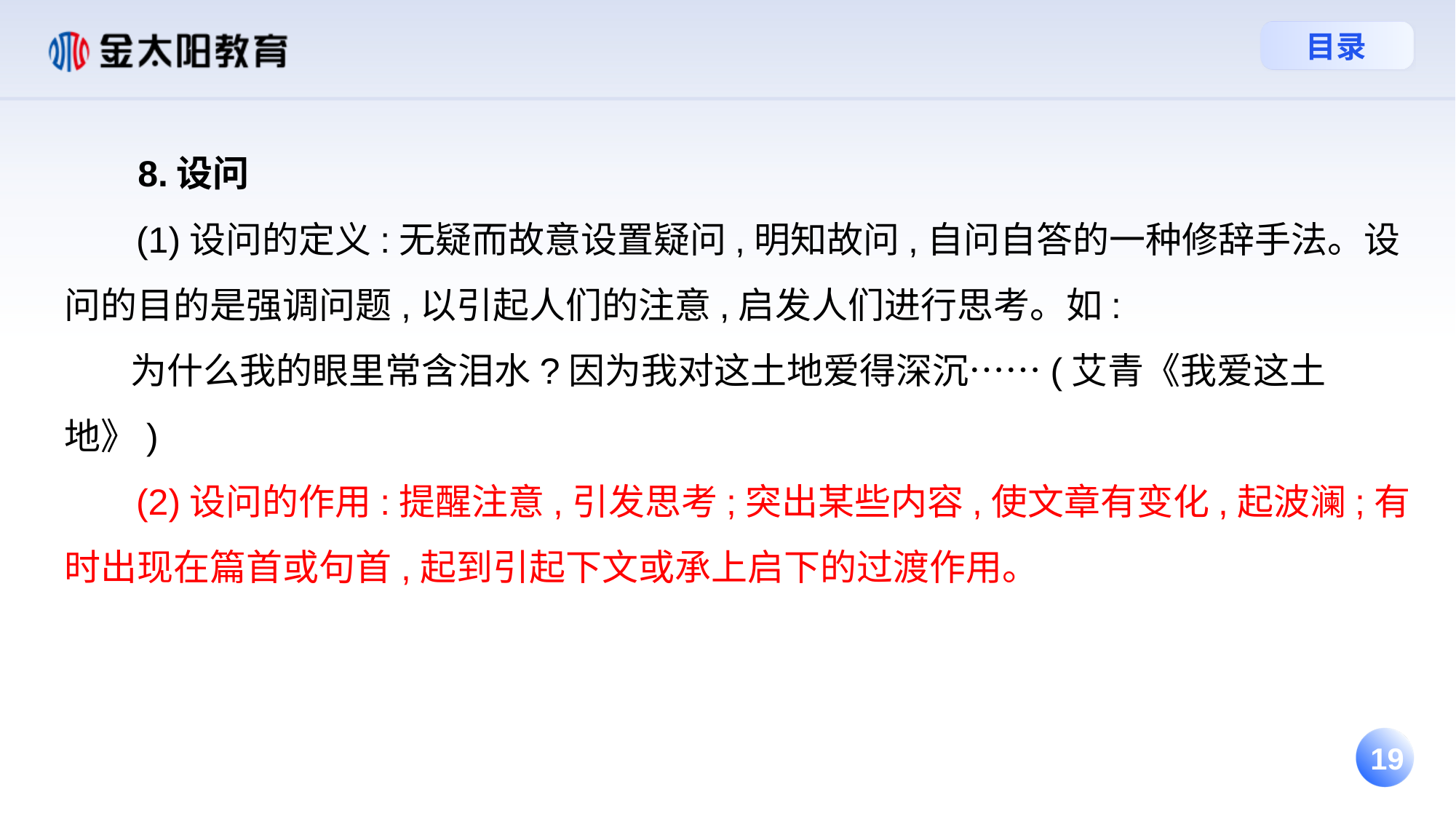

8.设问
       (1)设问的定义:无疑而故意设置疑问,明知故问,自问自答的一种修辞手法。设问的目的是强调问题,以引起人们的注意,启发人们进行思考。如:
       为什么我的眼里常含泪水?因为我对这土地爱得深沉……(艾青《我爱这土地》)
       (2)设问的作用:提醒注意,引发思考;突出某些内容,使文章有变化,起波澜;有时出现在篇首或句首,起到引起下文或承上启下的过渡作用。